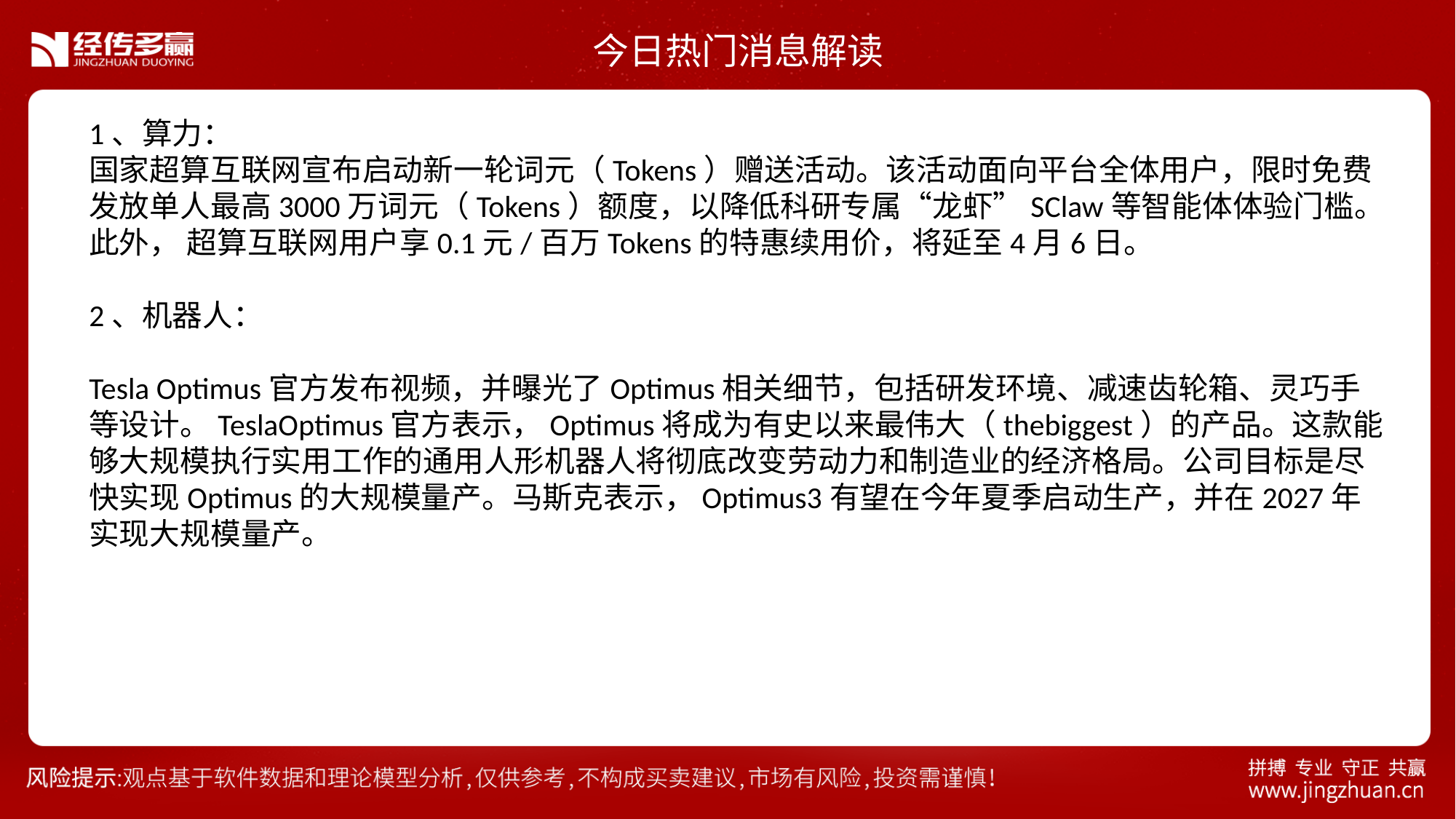

今日热门消息解读
1、算力：
国家超算互联网宣布启动新一轮词元（Tokens）赠送活动。该活动面向平台全体用户，限时免费发放单人最高3000万词元（Tokens）额度，以降低科研专属“龙虾”SClaw等智能体体验门槛。此外， 超算互联网用户享0.1元/百万Tokens的特惠续用价，将延至4月6日。

2、机器人：

Tesla Optimus官方发布视频，并曝光了Optimus相关细节，包括研发环境、减速齿轮箱、灵巧手等设计。TeslaOptimus官方表示，Optimus将成为有史以来最伟大（thebiggest）的产品。这款能够大规模执行实用工作的通用人形机器人将彻底改变劳动力和制造业的经济格局。公司目标是尽快实现Optimus的大规模量产。马斯克表示，Optimus3有望在今年夏季启动生产，并在2027年实现大规模量产。